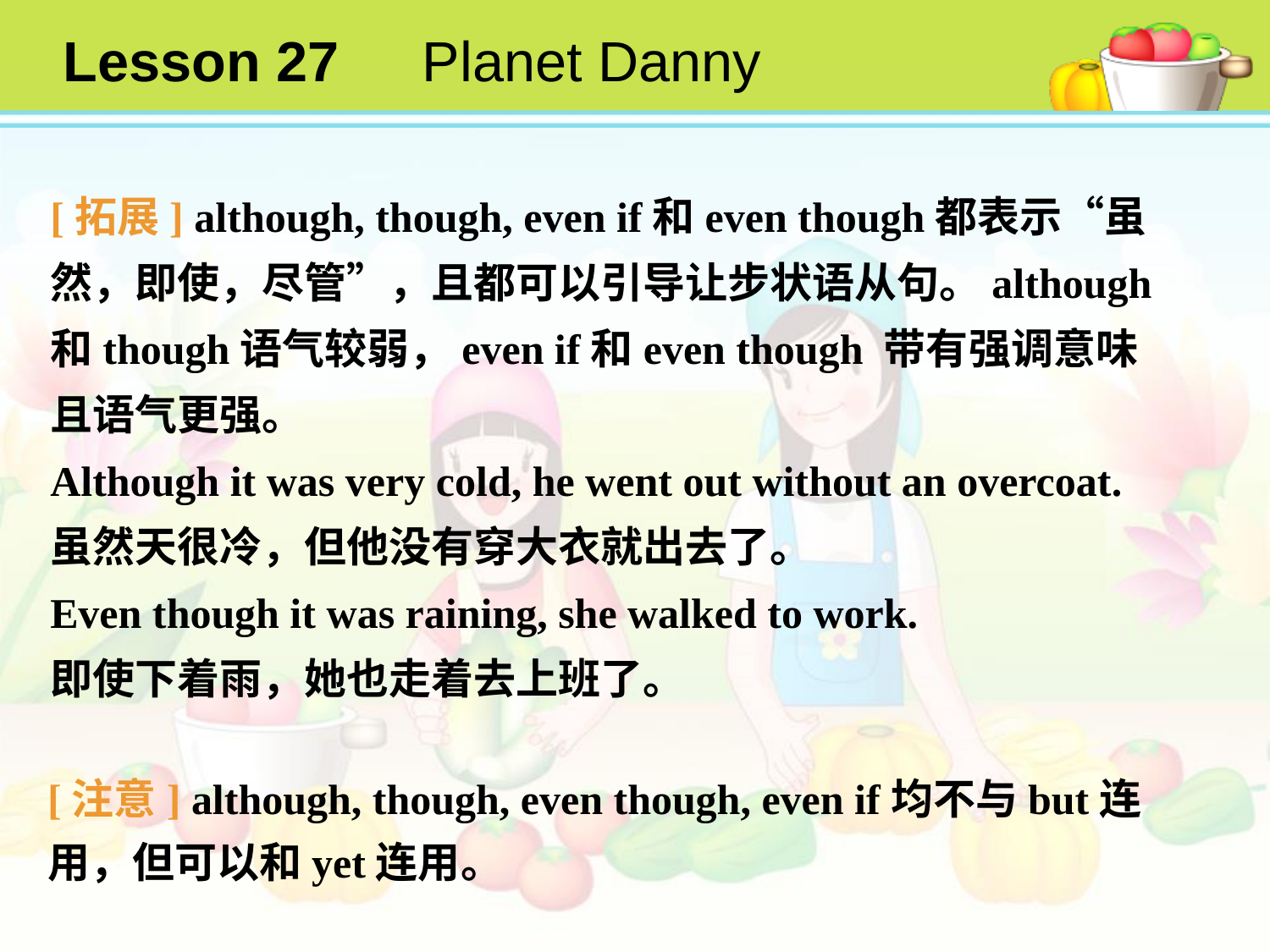

Lesson 27　Planet Danny
[拓展] although, though, even if和even though都表示“虽然，即使，尽管”，且都可以引导让步状语从句。although和though语气较弱，even if和even though 带有强调意味且语气更强。
Although it was very cold, he went out without an overcoat.
虽然天很冷，但他没有穿大衣就出去了。
Even though it was raining, she walked to work.
即使下着雨，她也走着去上班了。
[注意] although, though, even though, even if均不与but连用，但可以和yet连用。